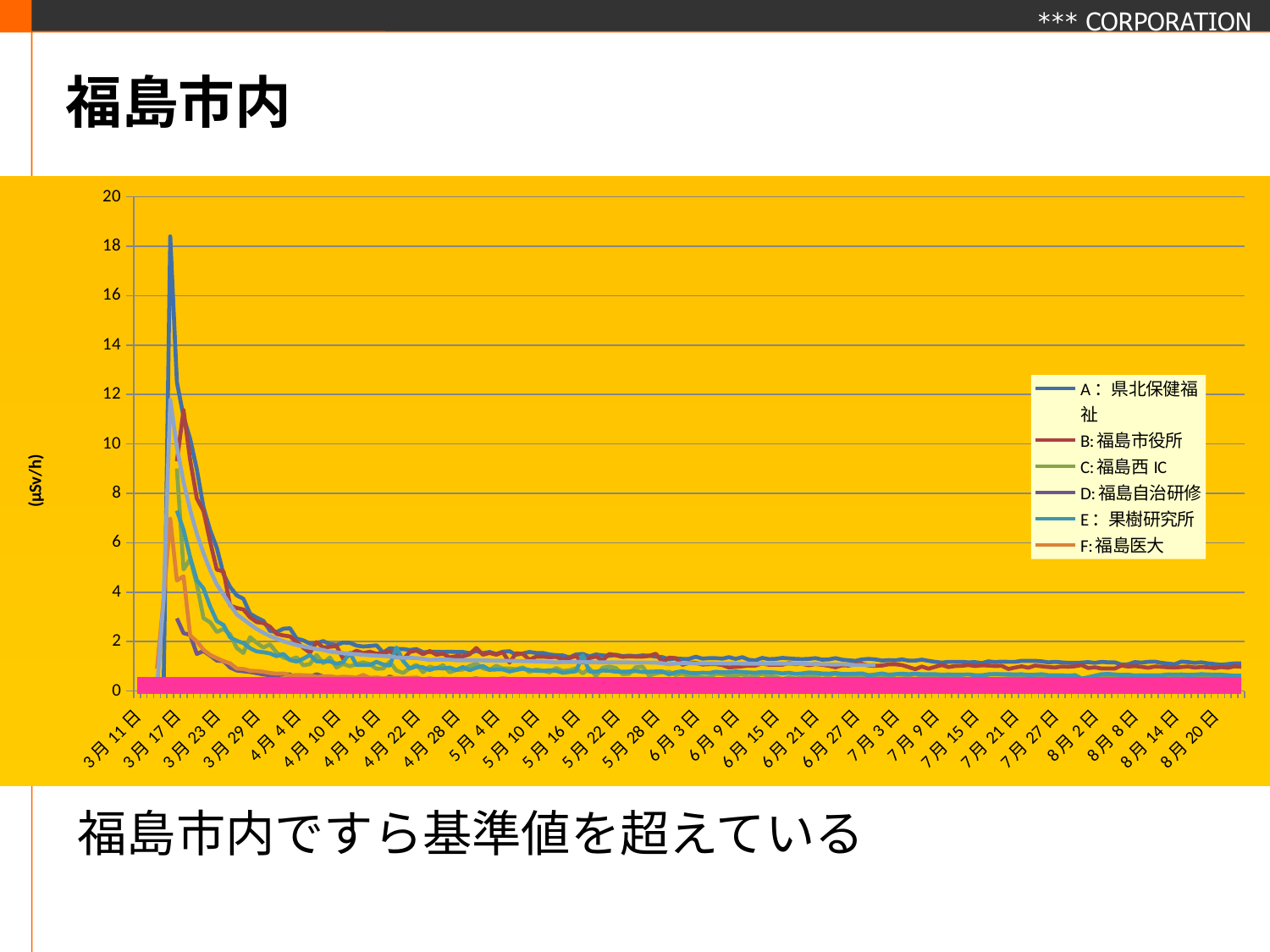

# 福島市内

### Chart

| Category | A：県北保健福祉 | B:福島市役所 | C:福島西IC | D:福島自治研修 | E：果樹研究所 | F:福島医大 | 19 紅葉山 | 基準 |
|---|---|---|---|---|---|---|---|---|
| 41344 | None | None | None | None | None | None | 0.0328 | 0.23 |
| 41345 | None | None | None | None | None | None | 0.032 | 0.23 |
| 41346 | None | None | None | None | None | None | 0.0328 | 0.23 |
| 41347 | 0.05 | None | None | None | None | 0.9 | 0.033600000000000005 | 0.23 |
| 41348 | 0.06 | None | None | None | None | 3.71 | 3.7176 | 0.23 |
| 41349 | 18.4 | None | None | None | None | 6.97 | 11.788 | 0.23 |
| 41350 | 12.5 | 9.3 | 9.01 | 2.94 | 7.3 | 4.47 | 9.877600000000001 | 0.23 |
| 41351 | 11.1 | 11.37 | 4.92 | 2.34 | 6.52 | 4.64 | 8.4528 | 0.23 |
| 41352 | 10.2 | 9.34 | 5.34 | 2.27 | 5.41 | 2.24 | 7.3216 | 0.23 |
| 41353 | 8.97 | 7.79 | 4.32 | 1.5 | 4.48 | 2.01 | 6.3664000000000005 | 0.23 |
| 41354 | 7.43 | 7.29 | 2.95 | 1.62 | 4.15 | 1.67 | 5.575200000000001 | 0.23 |
| 41355 | 6.51 | 6.04 | 2.78 | 1.43 | 3.42 | 1.46 | 4.8912 | 0.23 |
| 41356 | 5.79 | 4.91 | 2.39 | 1.23 | 2.83 | 1.33 | 4.3104000000000005 | 0.23 |
| 41357 | 4.73 | 4.84 | 2.51 | 1.21 | 2.67 | 1.21 | 3.8968000000000003 | 0.23 |
| 41358 | 4.21 | 3.46 | 2.29 | 0.95 | 2.17 | 1.12 | 3.4848000000000003 | 0.23 |
| 41359 | 3.87 | 3.36 | 1.74 | 0.83 | 2.03 | 0.91 | 3.0992 | 0.23 |
| 41360 | 3.73 | 3.3 | 1.54 | 0.8 | 1.94 | 0.89 | 2.8992 | 0.23 |
| 41361 | 3.13 | 2.98 | 2.18 | 0.77 | 1.73 | 0.82 | 2.696 | 0.23 |
| 41362 | 2.97 | 2.79 | 1.95 | 0.72 | 1.6 | 0.81 | 2.5096000000000003 | 0.23 |
| 41363 | 2.84 | 2.75 | 1.76 | 0.67 | 1.57 | 0.78 | 2.3560000000000003 | 0.23 |
| 41364 | 2.43 | 2.6 | 1.89 | 0.64 | 1.52 | 0.73 | 2.2216 | 0.23 |
| 41365 | 2.39 | 2.31 | 1.55 | 0.64 | 1.41 | 0.7 | 2.1136 | 0.23 |
| 41366 | 2.52 | 2.25 | 1.36 | 0.67 | 1.5 | 0.71 | 2.0168 | 0.23 |
| 41367 | 2.54 | 2.21 | 1.27 | 0.67 | 1.25 | 0.62 | 1.9336 | 0.23 |
| 41368 | 2.12 | 1.99 | 1.36 | 0.5 | 1.19 | 0.65 | 1.8616000000000001 | 0.23 |
| 41369 | 2.05 | 1.75 | 1.04 | 0.57 | 1.31 | 0.64 | 1.8016 | 0.23 |
| 41370 | 1.92 | 1.55 | 1.09 | 0.57 | 1.46 | 0.63 | 1.748 | 0.23 |
| 41371 | 1.94 | 1.98 | 1.46 | 0.68 | 1.2 | 0.57 | 1.7008 | 0.23 |
| 41372 | 2.02 | 1.76 | 1.13 | 0.59 | 1.19 | 0.59 | 1.6576000000000002 | 0.23 |
| 41373 | 1.9 | 1.79 | 1.36 | 0.48 | 1.2 | 0.6 | 1.5936000000000001 | 0.23 |
| 41374 | 1.87 | 1.82 | 0.95 | 0.44 | 1.1 | 0.56 | 1.5616 | 0.23 |
| 41375 | 1.96 | 1.3 | 1.1 | 0.5 | 1.17 | 0.58 | 1.5336 | 0.23 |
| 41376 | 1.95 | 1.48 | 1.0 | 0.49 | 1.55 | 0.57 | 1.5064 | 0.23 |
| 41377 | 1.84 | 1.63 | 1.09 | 0.48 | 1.05 | 0.54 | 1.4896 | 0.23 |
| 41378 | 1.8 | 1.53 | 1.16 | 0.53 | 1.05 | 0.65 | 1.4648 | 0.23 |
| 41379 | 1.82 | 1.59 | 1.09 | 0.44 | 1.05 | 0.53 | 1.4464000000000001 | 0.23 |
| 41380 | 1.85 | 1.51 | 0.9 | 0.46 | 1.18 | 0.55 | 1.4336 | 0.23 |
| 41381 | 1.56 | 1.55 | 0.91 | 0.44 | 1.07 | 0.51 | 1.4168 | 0.23 |
| 41382 | 1.73 | 1.6 | 1.18 | 0.59 | 1.03 | 0.53 | 1.4016 | 0.23 |
| 41383 | 1.7 | 1.47 | 0.83 | 0.46 | 1.76 | 0.53 | 1.3624 | 0.23 |
| 41384 | 1.7 | 1.27 | 0.73 | 0.46 | 1.22 | 0.53 | 1.3448 | 0.23 |
| 41385 | 1.66 | 1.58 | 0.92 | 0.47 | 0.91 | 0.53 | 1.3416000000000001 | 0.23 |
| 41386 | 1.7 | 1.64 | 1.06 | 0.43 | 1.0 | 0.55 | 1.3312000000000002 | 0.23 |
| 41387 | 1.57 | 1.49 | 0.76 | 0.4 | 0.96 | 0.47 | 1.3016 | 0.23 |
| 41388 | 1.58 | 1.62 | 0.99 | 0.49 | 0.85 | 0.52 | 1.2544 | 0.23 |
| 41389 | 1.59 | 1.47 | 0.9 | 0.45 | 0.94 | 0.47 | 1.2704 | 0.23 |
| 41390 | 1.58 | 1.51 | 1.05 | 0.44 | 0.91 | 0.5 | 1.2728000000000002 | 0.23 |
| 41391 | 1.59 | 1.36 | 0.76 | 0.37 | 0.95 | 0.48 | 1.2672 | 0.23 |
| 41392 | 1.58 | 1.41 | 0.85 | 0.45 | 0.85 | 0.49 | 1.2424 | 0.23 |
| 41393 | 1.58 | 1.4 | 0.87 | 0.4 | 0.97 | 0.47 | 1.2432 | 0.23 |
| 41394 | 1.53 | 1.49 | 1.01 | 0.48 | 0.84 | 0.47 | 1.2448000000000001 | 0.23 |
| 41395 | 1.63 | 1.74 | 1.11 | 0.51 | 0.94 | 0.5 | 1.2432 | 0.23 |
| 41396 | 1.53 | 1.47 | 0.92 | 0.45 | 1.01 | 0.49 | 1.2384000000000002 | 0.23 |
| 41397 | 1.58 | 1.54 | 0.85 | 0.45 | 0.86 | 0.47 | 1.2336 | 0.23 |
| 41398 | 1.5 | 1.47 | 1.02 | 0.46 | 0.87 | 0.47 | 1.2296 | 0.23 |
| 41399 | 1.59 | 1.57 | 0.91 | 0.43 | 0.87 | 0.52 | 1.2256 | 0.23 |
| 41400 | 1.61 | 1.15 | 0.91 | 0.39 | 0.79 | 0.48 | 1.2216 | 0.23 |
| 41401 | 1.47 | 1.53 | 0.88 | 0.43 | 0.85 | 0.49 | 1.2192 | 0.23 |
| 41402 | 1.52 | 1.5 | 0.96 | 0.37 | 0.9 | 0.48 | 1.2112 | 0.23 |
| 41403 | 1.58 | 1.27 | 0.77 | 0.35 | 0.85 | 0.48 | 1.2064000000000001 | 0.23 |
| 41404 | 1.54 | 1.39 | 0.87 | 0.41 | 0.82 | 0.46 | 1.1952 | 0.23 |
| 41405 | 1.54 | 1.39 | 0.83 | 0.44 | 0.81 | 0.45 | 1.1904000000000001 | 0.23 |
| 41406 | 1.48 | 1.37 | 0.75 | 0.41 | 0.84 | 0.47 | 1.1744 | 0.23 |
| 41407 | 1.45 | 1.38 | 0.93 | 0.38 | 0.82 | 0.46 | 1.1552 | 0.23 |
| 41408 | 1.44 | 1.28 | 0.81 | 0.42 | 0.74 | 0.42 | 1.1744 | 0.23 |
| 41409 | 1.36 | 1.33 | 0.84 | 0.39 | 0.77 | 0.43 | 1.1696 | 0.23 |
| 41410 | 1.48 | 1.42 | 0.92 | 0.42 | 0.8 | 0.48 | 1.1720000000000002 | 0.23 |
| 41411 | 1.5 | 1.14 | 0.71 | 0.41 | 1.45 | 0.46 | 1.1720000000000002 | 0.23 |
| 41412 | 1.4 | 1.33 | 0.91 | 0.45 | 0.79 | 0.46 | 1.1688 | 0.23 |
| 41413 | 1.48 | 1.4 | 0.61 | 0.48 | 0.78 | 0.47 | 1.1624 | 0.23 |
| 41414 | 1.44 | 1.23 | 0.94 | 0.38 | 0.83 | 0.44 | 1.1584 | 0.23 |
| 41415 | 1.42 | 1.5 | 0.99 | 0.43 | 0.82 | 0.41 | 1.1560000000000001 | 0.23 |
| 41416 | 1.47 | 1.44 | 0.93 | 0.36 | 0.78 | 0.45 | 1.1624 | 0.23 |
| 41417 | 1.41 | 1.38 | 0.68 | 0.43 | 0.78 | 0.41 | 1.1600000000000001 | 0.23 |
| 41418 | 1.43 | 1.4 | 0.7 | 0.42 | 0.79 | 0.43 | 1.1584 | 0.23 |
| 41419 | 1.41 | 1.39 | 0.96 | 0.45 | 0.81 | 0.47 | 1.1504 | 0.23 |
| 41420 | 1.44 | 1.39 | 0.99 | 0.47 | 0.77 | 0.42 | 1.1544 | 0.23 |
| 41421 | 1.43 | 1.42 | 0.62 | 0.39 | 0.78 | 0.48 | 1.1528 | 0.23 |
| 41422 | 1.39 | 1.51 | 0.71 | 0.47 | 0.79 | 0.43 | 1.1496 | 0.23 |
| 41423 | 1.37 | 1.17 | 0.76 | 0.38 | 0.79 | 0.42 | 1.1232 | 0.23 |
| 41424 | 1.28 | 1.35 | 0.78 | 0.5 | 0.67 | 0.4 | 1.0824 | 0.23 |
| 41425 | 1.32 | 1.33 | 0.65 | 0.41 | 0.76 | 0.47 | 1.1104 | 0.23 |
| 41426 | 1.3 | 1.06 | 0.71 | 0.4 | 0.8 | 0.5 | 1.1248 | 0.23 |
| 41427 | 1.3 | 1.14 | 0.6 | 0.38 | 0.74 | 0.45 | 1.1248 | 0.23 |
| 41428 | 1.39 | 1.14 | 0.6 | 0.41 | 0.72 | 0.42 | 1.116 | 0.23 |
| 41429 | 1.31 | 1.07 | 0.55 | 0.44 | 0.74 | None | 1.1168 | 0.23 |
| 41430 | 1.33 | 1.09 | 0.54 | 0.44 | 0.73 | None | 1.1192 | 0.23 |
| 41431 | 1.33 | 1.09 | 0.7 | 0.39 | 0.78 | 0.45 | 1.1128 | 0.23 |
| 41432 | 1.31 | 1.05 | 0.69 | 0.39 | 0.76 | 0.43 | 1.112 | 0.23 |
| 41433 | 1.37 | 0.95 | 0.62 | 0.36 | 0.76 | 0.46 | 1.1128 | 0.23 |
| 41434 | 1.3 | 0.98 | 0.64 | 0.39 | 0.79 | 0.42 | 1.1136000000000001 | 0.23 |
| 41435 | 1.37 | 1.0 | 0.68 | 0.37 | 0.77 | 0.43 | 1.1096000000000001 | 0.23 |
| 41436 | 1.26 | 1.03 | 0.56 | 0.41 | 0.75 | None | 1.1072 | 0.23 |
| 41437 | 1.24 | 1.03 | 0.62 | 0.41 | 0.74 | None | 1.1032 | 0.23 |
| 41438 | 1.34 | 1.12 | 0.7 | 0.42 | 0.77 | 0.44 | 1.1024 | 0.23 |
| 41439 | 1.29 | 1.06 | 0.61 | 0.42 | 0.76 | 0.42 | 1.1064 | 0.23 |
| 41440 | 1.3 | 1.06 | 0.57 | 0.43 | 0.75 | 0.41 | 1.1064 | 0.23 |
| 41441 | 1.34 | 1.06 | 0.48 | 0.39 | 0.71 | 0.42 | 1.108 | 0.23 |
| 41442 | 1.32 | 1.13 | 0.56 | 0.4 | 0.74 | 0.44 | 1.1088 | 0.23 |
| 41443 | 1.3 | 1.09 | 0.5 | 0.39 | 0.69 | None | 1.1048 | 0.23 |
| 41444 | 1.29 | 1.1 | 0.55 | 0.42 | 0.71 | None | 1.0992 | 0.23 |
| 41445 | 1.3 | 1.04 | 0.6 | 0.36 | 0.75 | 0.43 | 1.0944 | 0.23 |
| 41446 | 1.33 | 1.09 | 0.6 | 0.35 | 0.74 | 0.49 | 1.0912 | 0.23 |
| 41447 | 1.27 | 1.06 | 0.68 | 0.36 | 0.71 | 0.45 | 1.0856000000000001 | 0.23 |
| 41448 | 1.28 | 1.02 | 0.62 | 0.38 | 0.7 | 0.4 | 1.076 | 0.23 |
| 41449 | 1.33 | 0.96 | 0.71 | 0.37 | 0.73 | 0.43 | 1.0688 | 0.23 |
| 41450 | 1.27 | 1.04 | 0.53 | 0.4 | 0.69 | None | 1.0816000000000001 | 0.23 |
| 41451 | 1.24 | 1.03 | 0.64 | 0.4 | 0.69 | None | 1.0672000000000001 | 0.23 |
| 41452 | 1.22 | 1.09 | 0.64 | 0.4 | 0.7 | 0.4 | 1.0504 | 0.23 |
| 41453 | 1.28 | 1.1 | 0.6 | 0.4 | 0.71 | 0.43 | 1.052 | 0.23 |
| 41454 | 1.3 | 1.03 | 0.49 | 0.38 | 0.64 | 0.4 | 1.0496 | 0.23 |
| 41455 | 1.28 | 1.02 | 0.52 | 0.39 | 0.67 | 0.38 | 1.0576 | 0.23 |
| 41456 | 1.23 | 1.03 | 0.56 | 0.4 | 0.71 | 0.41 | None | 0.23 |
| 41457 | 1.25 | 1.08 | 0.51 | 0.41 | 0.66 | None | None | 0.23 |
| 41458 | 1.24 | 1.08 | 0.67 | 0.36 | 0.68 | None | None | 0.23 |
| 41459 | 1.28 | 1.05 | 0.66 | 0.36 | 0.7 | 0.42 | None | 0.23 |
| 41460 | 1.23 | 0.97 | 0.64 | 0.36 | 0.68 | 0.43 | None | 0.23 |
| 41461 | 1.23 | 0.88 | 0.68 | 0.37 | 0.7 | 0.38 | None | 0.23 |
| 41462 | 1.27 | 0.99 | 0.62 | 0.4 | 0.68 | 0.41 | None | 0.23 |
| 41463 | 1.22 | 0.9 | 0.52 | 0.39 | 0.68 | 0.4 | None | 0.23 |
| 41464 | 1.18 | 0.98 | 0.52 | 0.41 | 0.68 | None | None | 0.23 |
| 41465 | 1.15 | 1.05 | 0.53 | 0.39 | 0.66 | None | None | 0.23 |
| 41466 | 1.18 | 0.97 | 0.63 | 0.39 | 0.67 | 0.41 | None | 0.23 |
| 41467 | 1.18 | 1.01 | 0.53 | 0.39 | 0.66 | 0.44 | None | 0.23 |
| 41468 | 1.18 | 1.02 | 0.51 | 0.39 | 0.66 | 0.39 | None | 0.23 |
| 41469 | 1.16 | 1.05 | 0.46 | 0.4 | 0.67 | 0.39 | None | 0.23 |
| 41470 | 1.17 | 1.01 | 0.5 | 0.39 | 0.64 | 0.41 | None | 0.23 |
| 41471 | 1.13 | 1.04 | 0.51 | 0.41 | 0.64 | None | None | 0.23 |
| 41472 | 1.2 | 1.03 | 0.68 | 0.36 | 0.67 | None | None | 0.23 |
| 41473 | 1.17 | 1.01 | 0.68 | 0.36 | 0.68 | None | None | 0.23 |
| 41474 | 1.19 | 1.02 | 0.67 | 0.36 | 0.68 | 0.4 | None | 0.23 |
| 41475 | 1.18 | 0.89 | 0.65 | 0.35 | 0.68 | 0.4 | None | 0.23 |
| 41476 | 1.18 | 0.95 | 0.58 | 0.35 | 0.67 | 0.36 | None | 0.23 |
| 41477 | 1.22 | 1.0 | 0.55 | 0.39 | 0.68 | 0.42 | None | 0.23 |
| 41478 | 1.22 | 0.94 | 0.62 | 0.4 | 0.65 | None | None | 0.23 |
| 41479 | 1.22 | 1.03 | 0.65 | 0.39 | 0.66 | None | None | 0.23 |
| 41480 | 1.2 | 1.0 | 0.54 | 0.39 | 0.68 | 0.38 | None | 0.23 |
| 41481 | 1.16 | 0.97 | 0.45 | 0.39 | 0.64 | 0.41 | None | 0.23 |
| 41482 | 1.18 | 0.95 | 0.47 | 0.4 | 0.64 | 0.39 | None | 0.23 |
| 41483 | 1.16 | 0.99 | 0.46 | 0.38 | 0.64 | 0.35 | None | 0.23 |
| 41484 | 1.14 | 0.98 | 0.46 | 0.39 | 0.62 | 0.36 | None | 0.23 |
| 41485 | 1.14 | 1.0 | 0.65 | 0.35 | 0.64 | None | None | 0.23 |
| 41486 | 1.15 | 1.05 | 0.51 | 0.28 | 0.5 | None | None | 0.23 |
| 41487 | 1.17 | 0.93 | None | None | None | 0.35 | None | 0.23 |
| 41488 | 1.14 | 0.96 | 0.53 | 0.34 | 0.62 | 0.38 | None | 0.23 |
| 41489 | 1.18 | 0.91 | 0.66 | 0.36 | 0.68 | 0.37 | None | 0.23 |
| 41490 | 1.16 | 0.91 | 0.54 | 0.4 | 0.69 | 0.34 | None | 0.23 |
| 41491 | 1.16 | 0.91 | 0.52 | 0.4 | 0.67 | 0.37 | None | 0.23 |
| 41492 | 1.07 | 1.03 | 0.52 | 0.4 | 0.65 | None | None | 0.23 |
| 41493 | 1.08 | 0.99 | 0.59 | 0.4 | 0.66 | None | None | 0.23 |
| 41494 | 1.17 | 1.01 | 0.55 | 0.38 | 0.63 | 0.38 | None | 0.23 |
| 41495 | 1.15 | 0.98 | 0.47 | 0.37 | 0.64 | 0.35 | None | 0.23 |
| 41496 | 1.18 | 0.94 | 0.5 | 0.36 | 0.64 | 0.38 | None | 0.23 |
| 41497 | 1.19 | 0.99 | 0.53 | 0.35 | 0.64 | 0.39 | None | 0.23 |
| 41498 | 1.14 | 0.98 | 0.48 | 0.36 | 0.64 | 0.42 | None | 0.23 |
| 41499 | 1.11 | 0.96 | 0.62 | 0.37 | 0.67 | None | None | 0.23 |
| 41500 | 1.08 | 0.95 | 0.64 | 0.36 | 0.66 | None | None | 0.23 |
| 41501 | 1.19 | 0.97 | 0.6 | 0.36 | 0.67 | 0.35 | None | 0.23 |
| 41502 | 1.17 | 0.99 | 0.61 | 0.36 | 0.65 | 0.4 | None | 0.23 |
| 41503 | 1.14 | 0.95 | 0.62 | 0.37 | 0.66 | 0.37 | None | 0.23 |
| 41504 | 1.16 | 0.97 | 0.57 | 0.39 | 0.68 | 0.41 | None | 0.23 |
| 41505 | 1.12 | 0.96 | 0.57 | 0.37 | 0.67 | 0.36 | None | 0.23 |
| 41506 | 1.09 | 0.93 | 0.56 | 0.38 | 0.66 | None | None | 0.23 |
| 41507 | 1.06 | 0.97 | 0.56 | 0.37 | 0.66 | None | None | 0.23 |
| 41508 | 1.09 | 0.94 | 0.48 | 0.37 | 0.64 | 0.37 | None | 0.23 |
| 41509 | 1.12 | 1.0 | 0.51 | 0.37 | 0.62 | None | None | 0.23 |
| 41510 | 1.12 | 0.98 | 0.45 | 0.37 | 0.62 | None | None | 0.23 |
福島市内ですら基準値を超えている